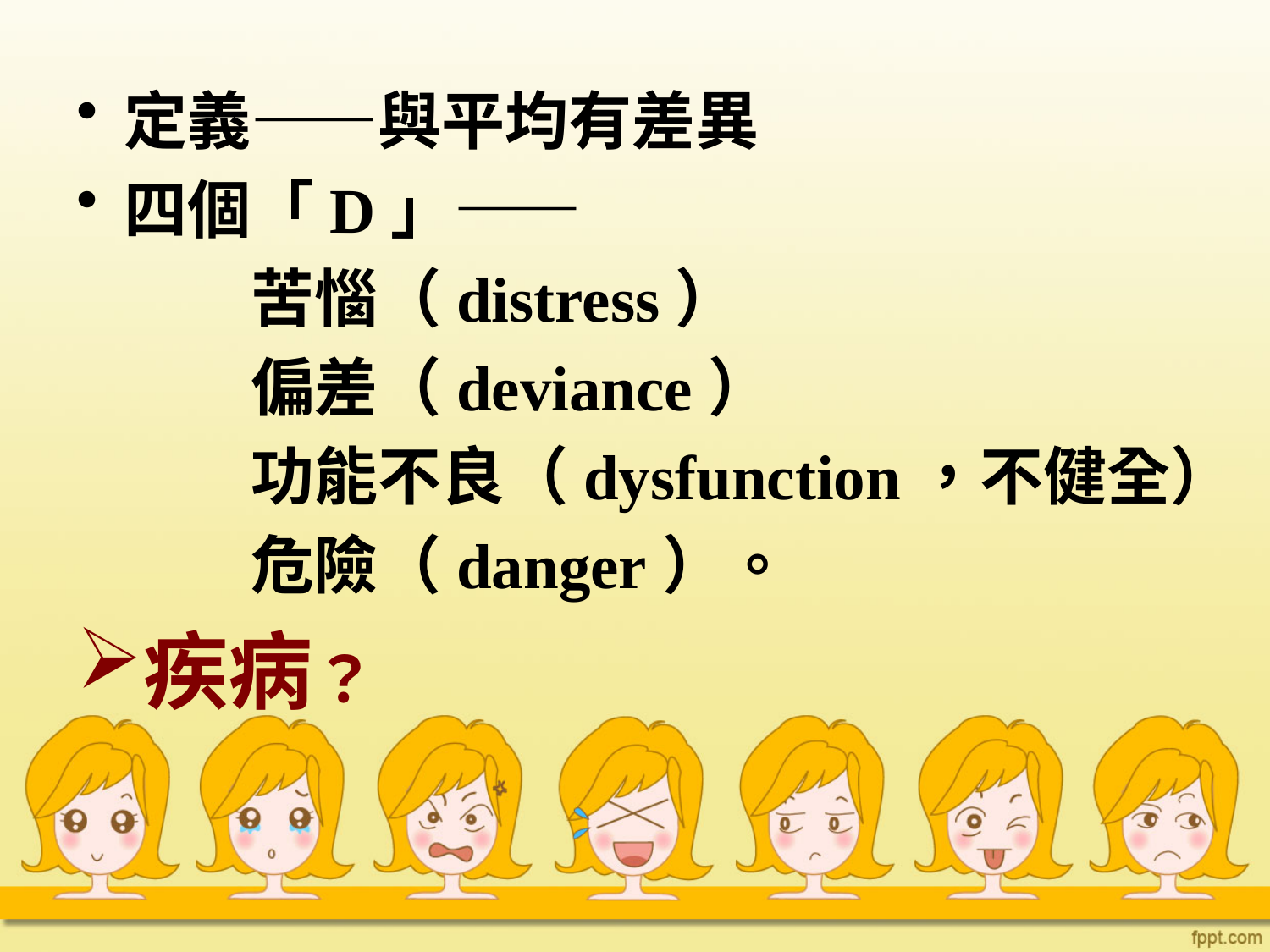

#
定義——與平均有差異
四個「D」——
		苦惱（distress）
		偏差（deviance）
		功能不良（dysfunction，不健全）
		危險（danger）。
疾病？